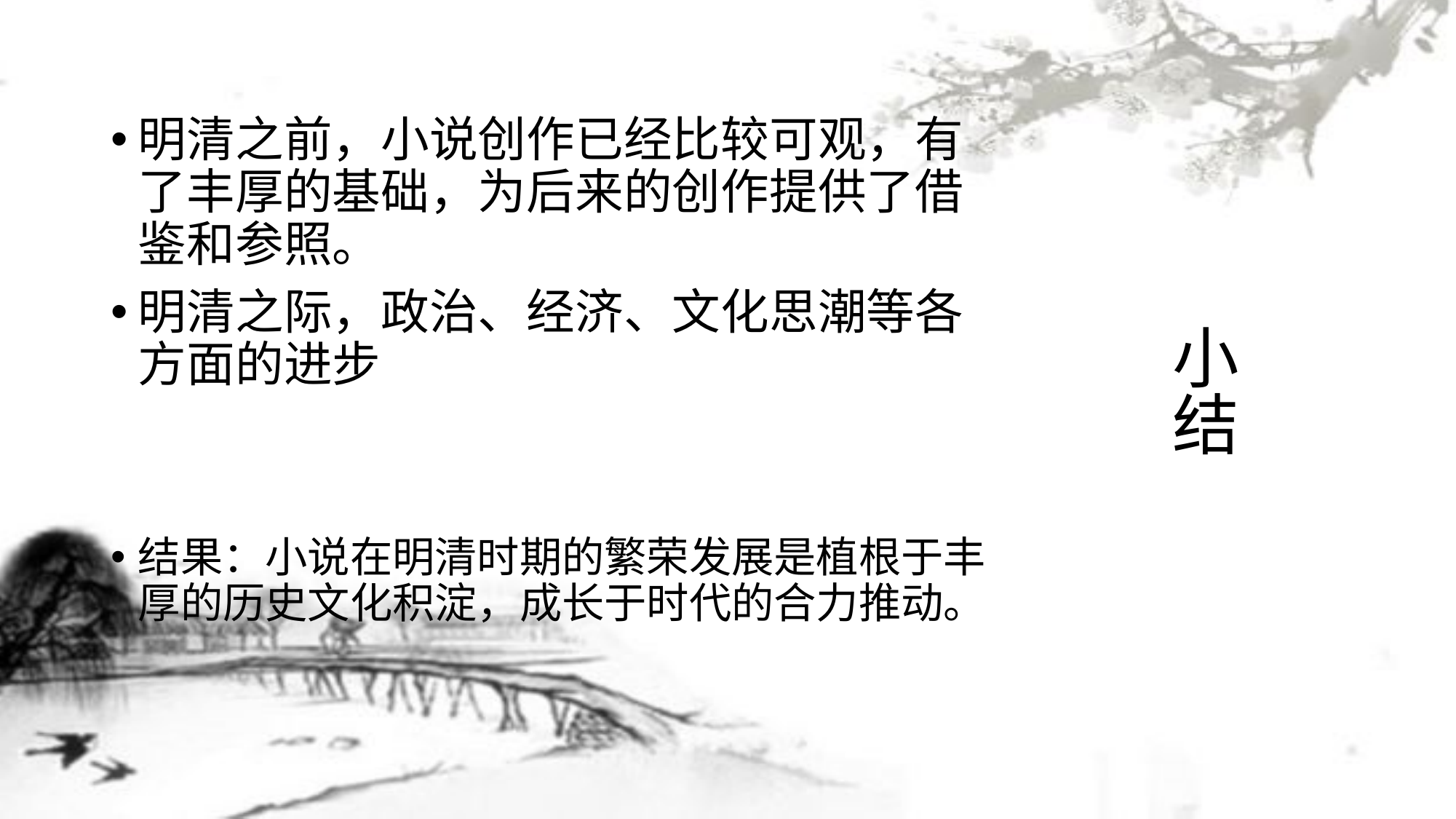

明清之前，小说创作已经比较可观，有了丰厚的基础，为后来的创作提供了借鉴和参照。
明清之际，政治、经济、文化思潮等各方面的进步

结果：小说在明清时期的繁荣发展是植根于丰厚的历史文化积淀，成长于时代的合力推动。

# 小结